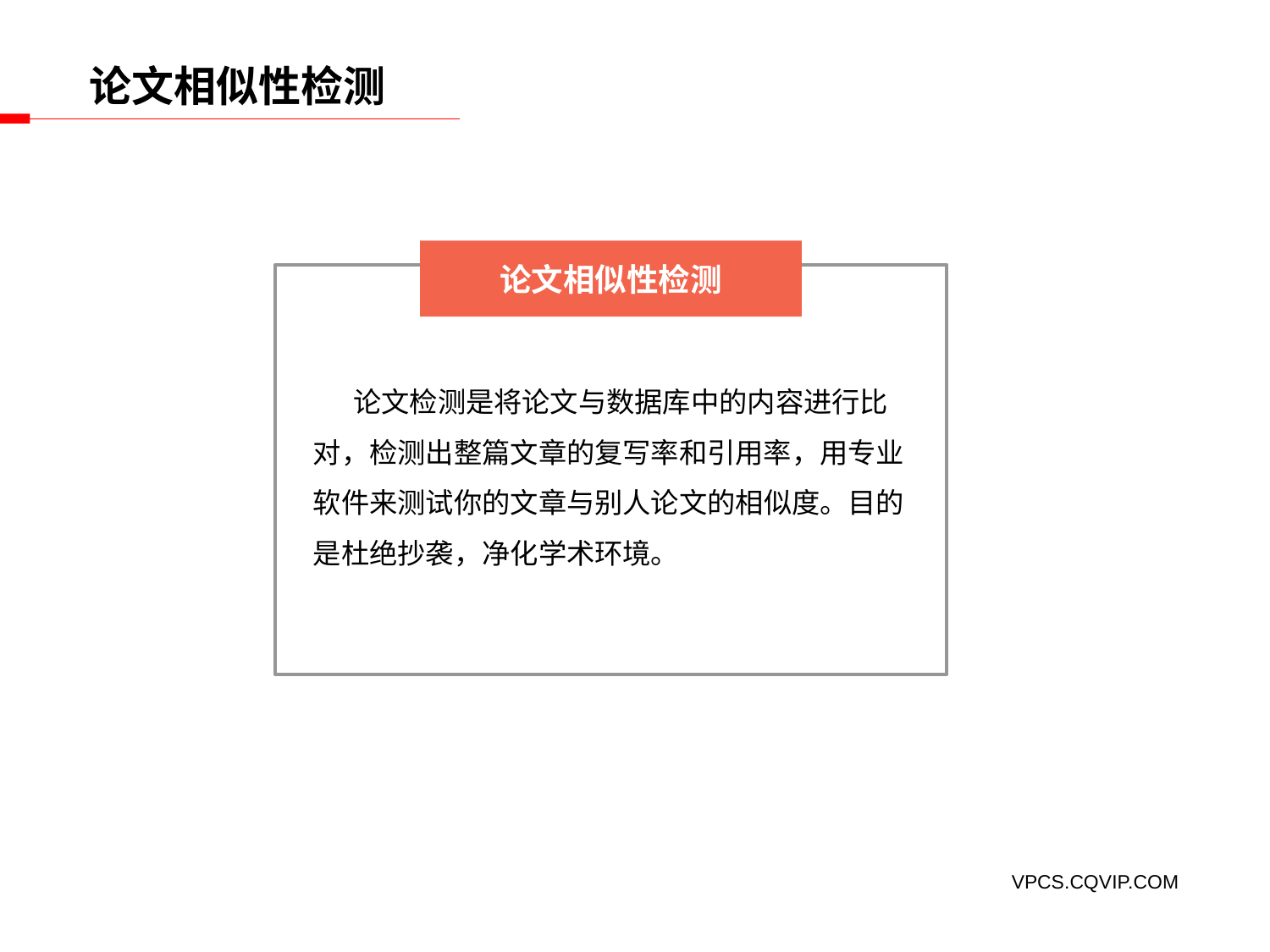

论文相似性检测

论文相似性检测

论文检测是将论文与数据库中的内容进行比对，检测出整篇文章的复写率和引用率，用专业软件来测试你的文章与别人论文的相似度。目的是杜绝抄袭，净化学术环境。
VPCS.CQVIP.COM